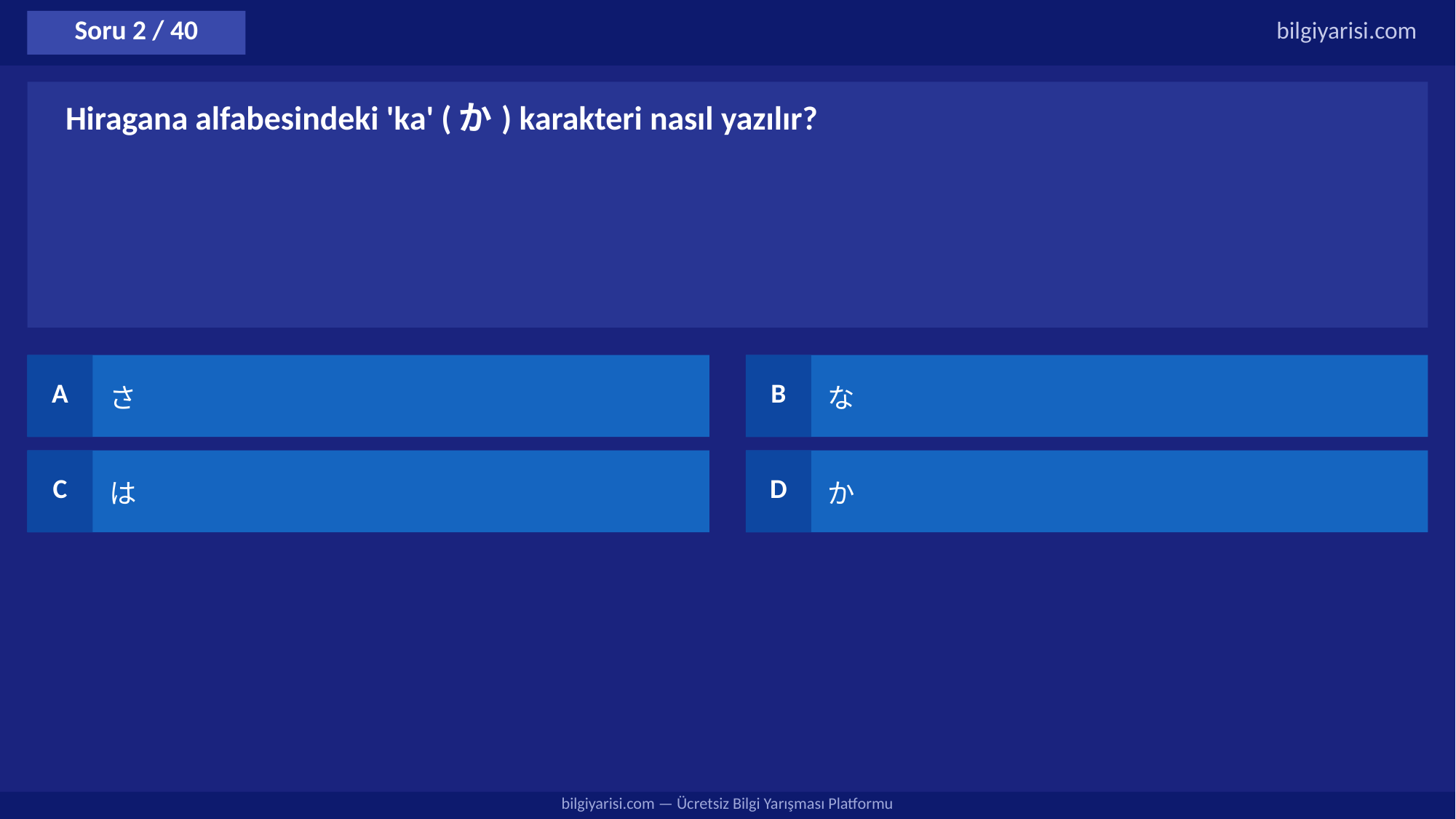

Soru 2 / 40
bilgiyarisi.com

Hiragana alfabesindeki 'ka' (か) karakteri nasıl yazılır?

A
さ

B
な

C
は

D
か
bilgiyarisi.com — Ücretsiz Bilgi Yarışması Platformu